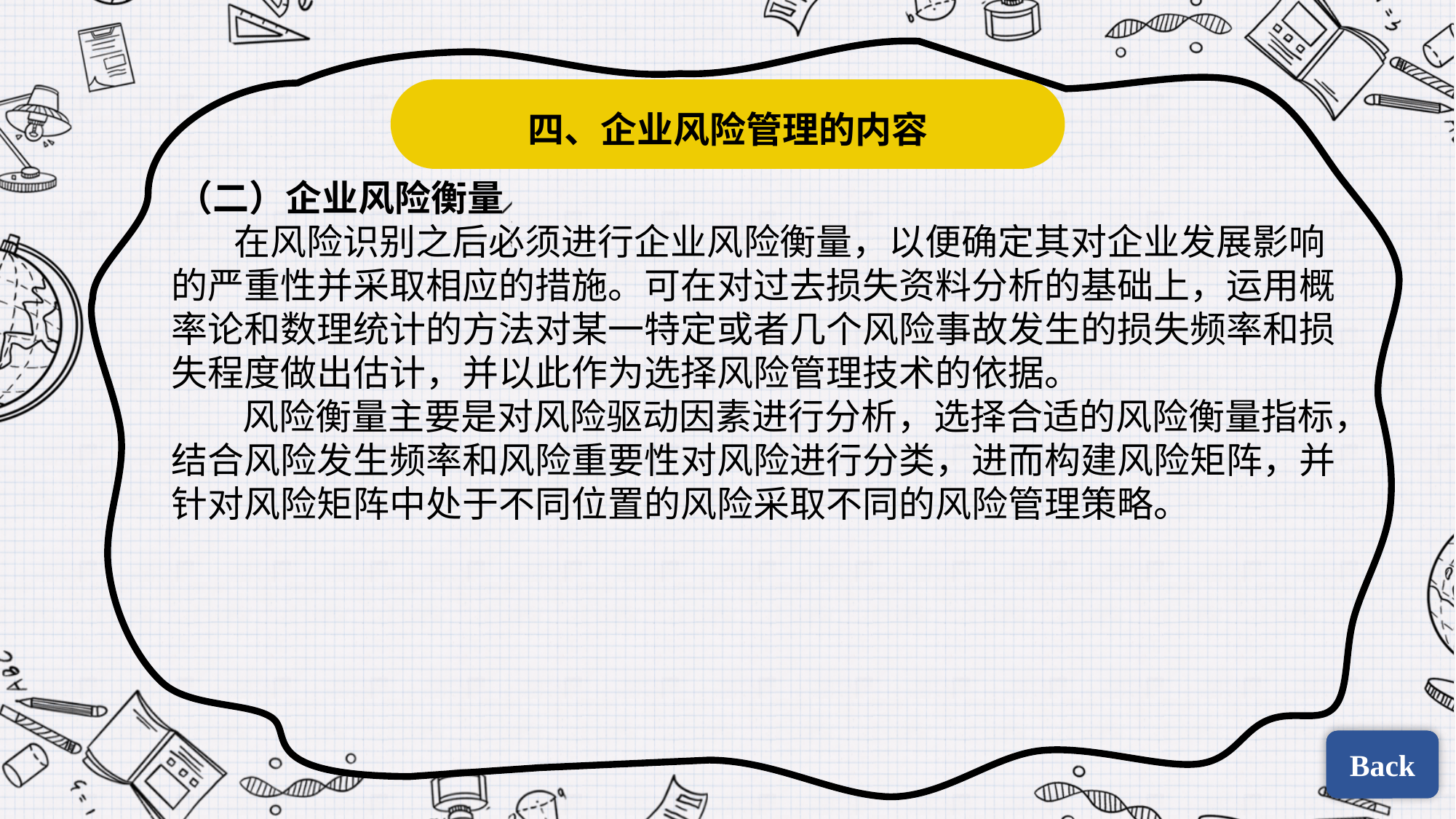

四、企业风险管理的内容
（二）企业风险衡量
      在风险识别之后必须进行企业风险衡量，以便确定其对企业发展影响的严重性并采取相应的措施。可在对过去损失资料分析的基础上，运用概率论和数理统计的方法对某一特定或者几个风险事故发生的损失频率和损失程度做出估计，并以此作为选择风险管理技术的依据。
       风险衡量主要是对风险驱动因素进行分析，选择合适的风险衡量指标，结合风险发生频率和风险重要性对风险进行分类，进而构建风险矩阵，并针对风险矩阵中处于不同位置的风险采取不同的风险管理策略。

Back